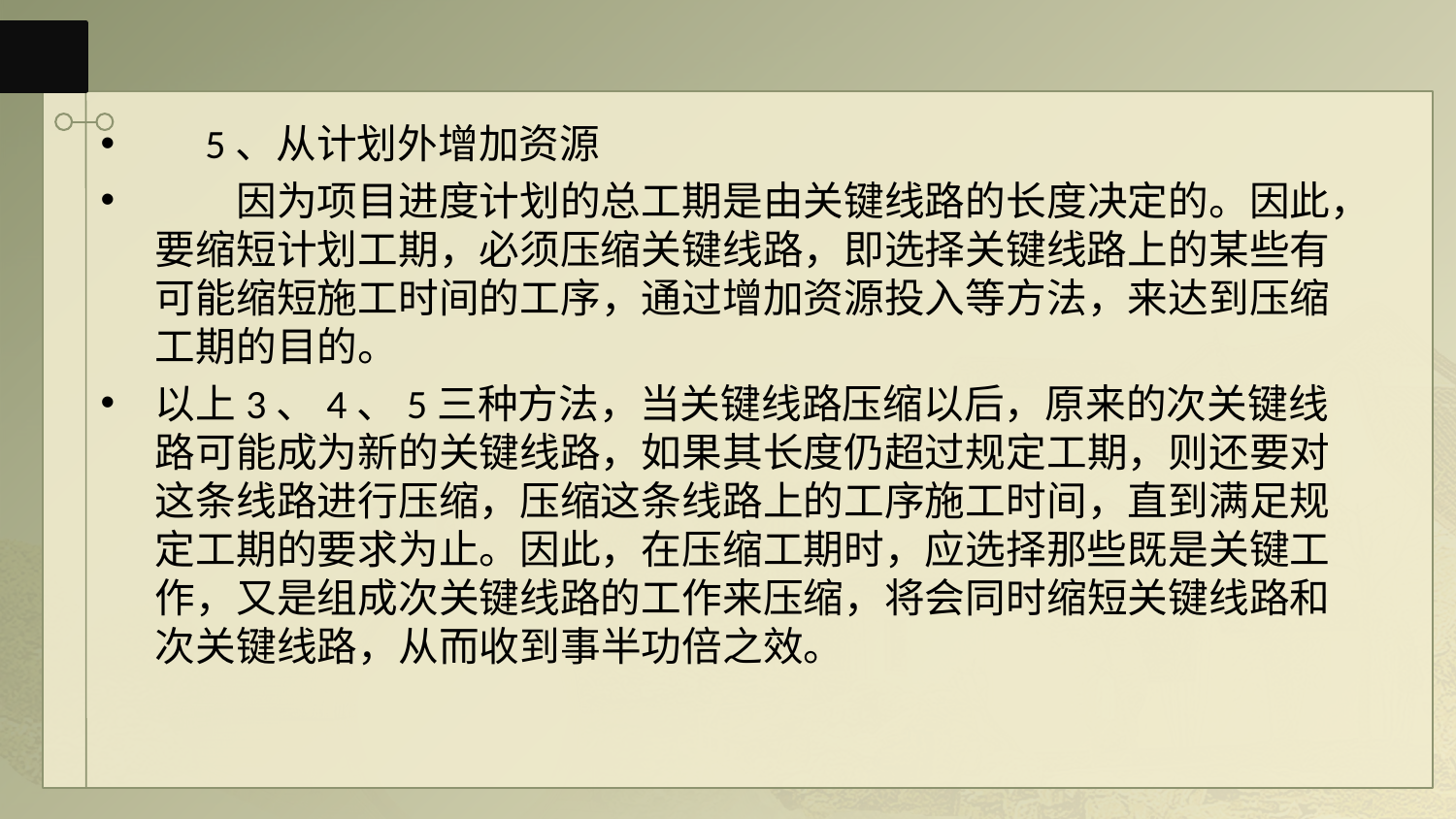

#
　5、从计划外增加资源
　　因为项目进度计划的总工期是由关键线路的长度决定的。因此，要缩短计划工期，必须压缩关键线路，即选择关键线路上的某些有可能缩短施工时间的工序，通过增加资源投入等方法，来达到压缩工期的目的。
以上3、4、5三种方法，当关键线路压缩以后，原来的次关键线路可能成为新的关键线路，如果其长度仍超过规定工期，则还要对这条线路进行压缩，压缩这条线路上的工序施工时间，直到满足规定工期的要求为止。因此，在压缩工期时，应选择那些既是关键工作，又是组成次关键线路的工作来压缩，将会同时缩短关键线路和次关键线路，从而收到事半功倍之效。